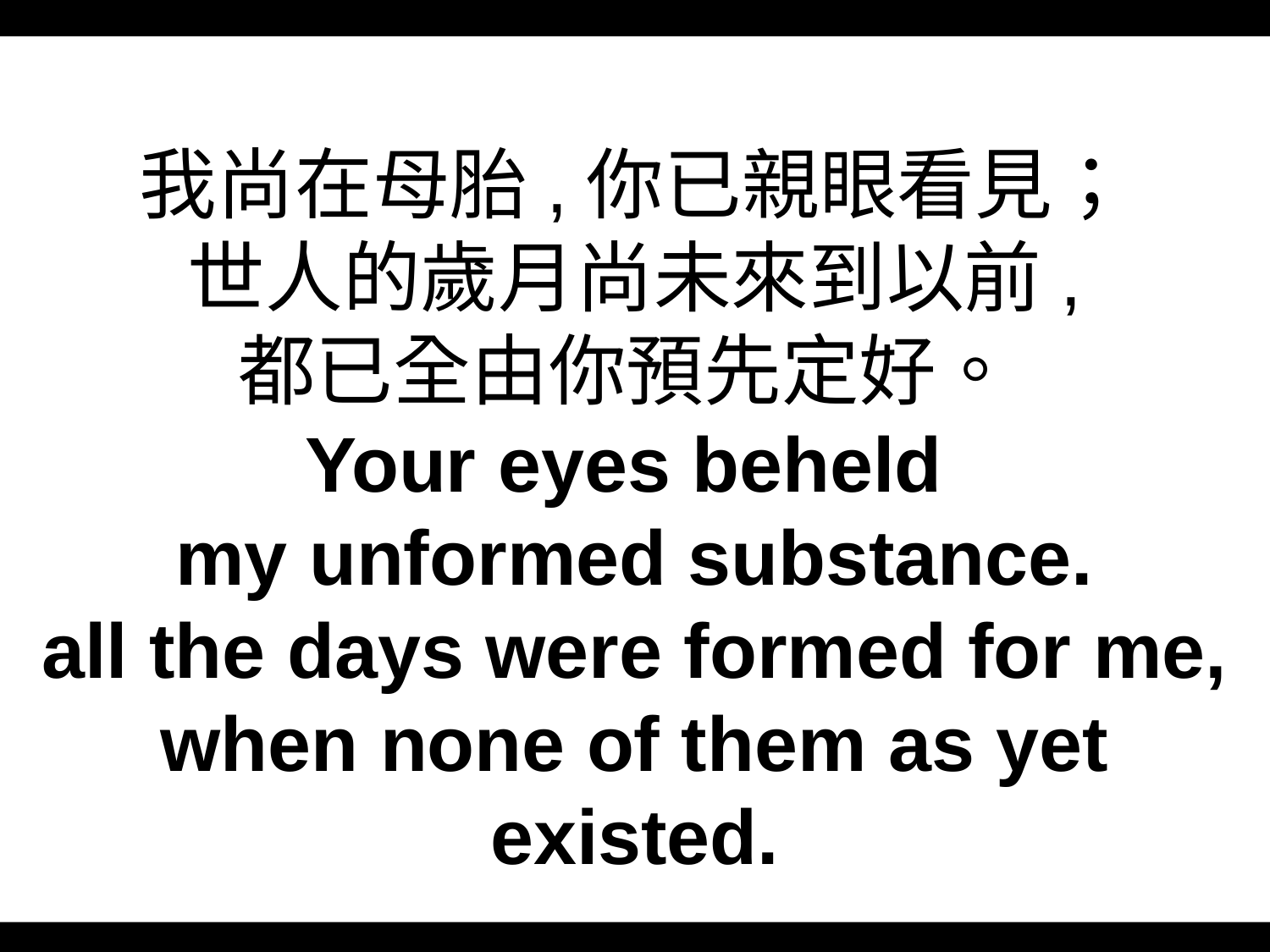

我尚在母胎,你已親眼看見；
世人的歲月尚未來到以前,
都已全由你預先定好。
Your eyes beheld
my unformed substance.
all the days were formed for me,
when none of them as yet existed.